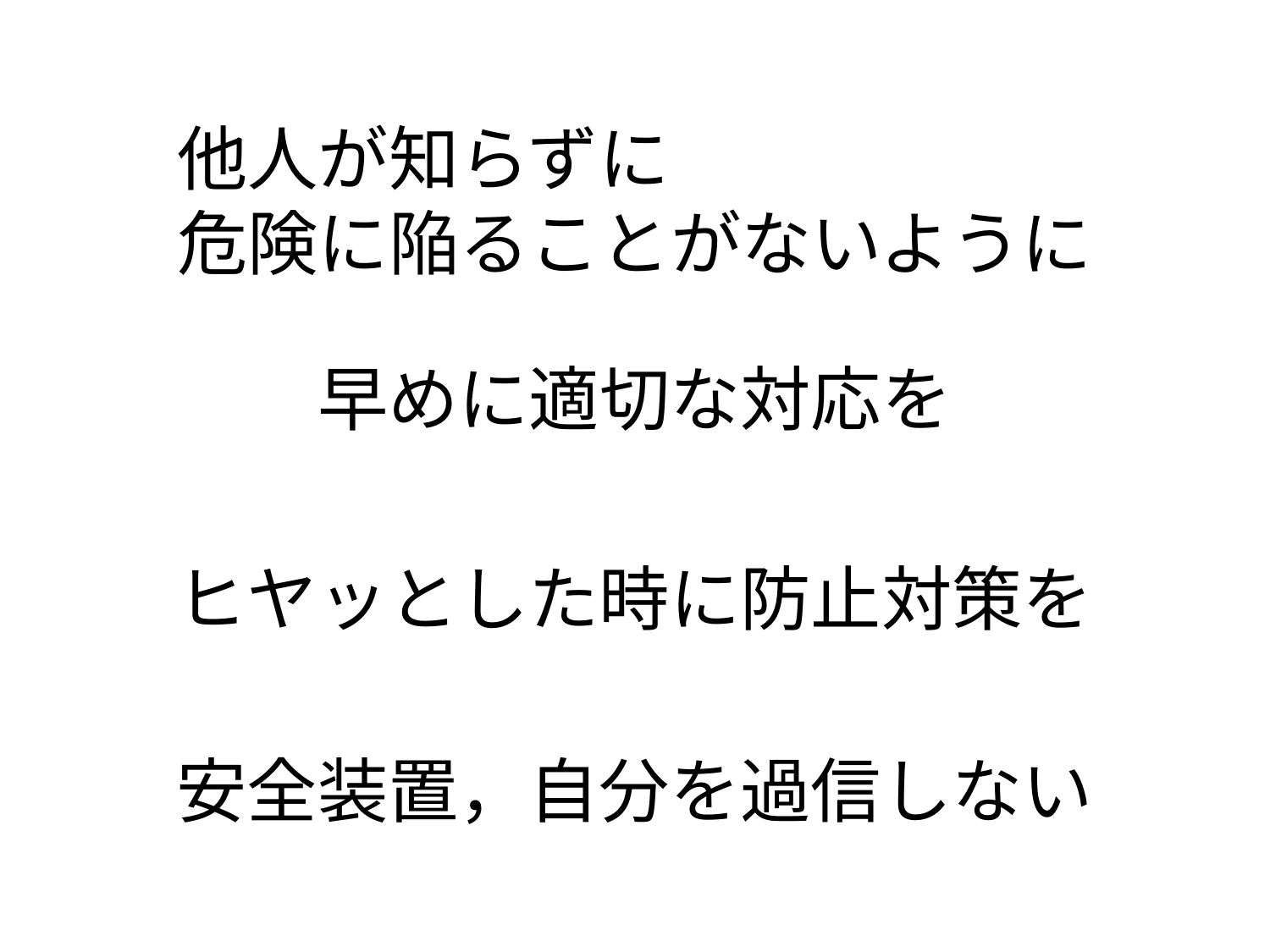

他人が知らずに
危険に陥ることがないように
早めに適切な対応を
ヒヤッとした時に防止対策を
安全装置，自分を過信しない